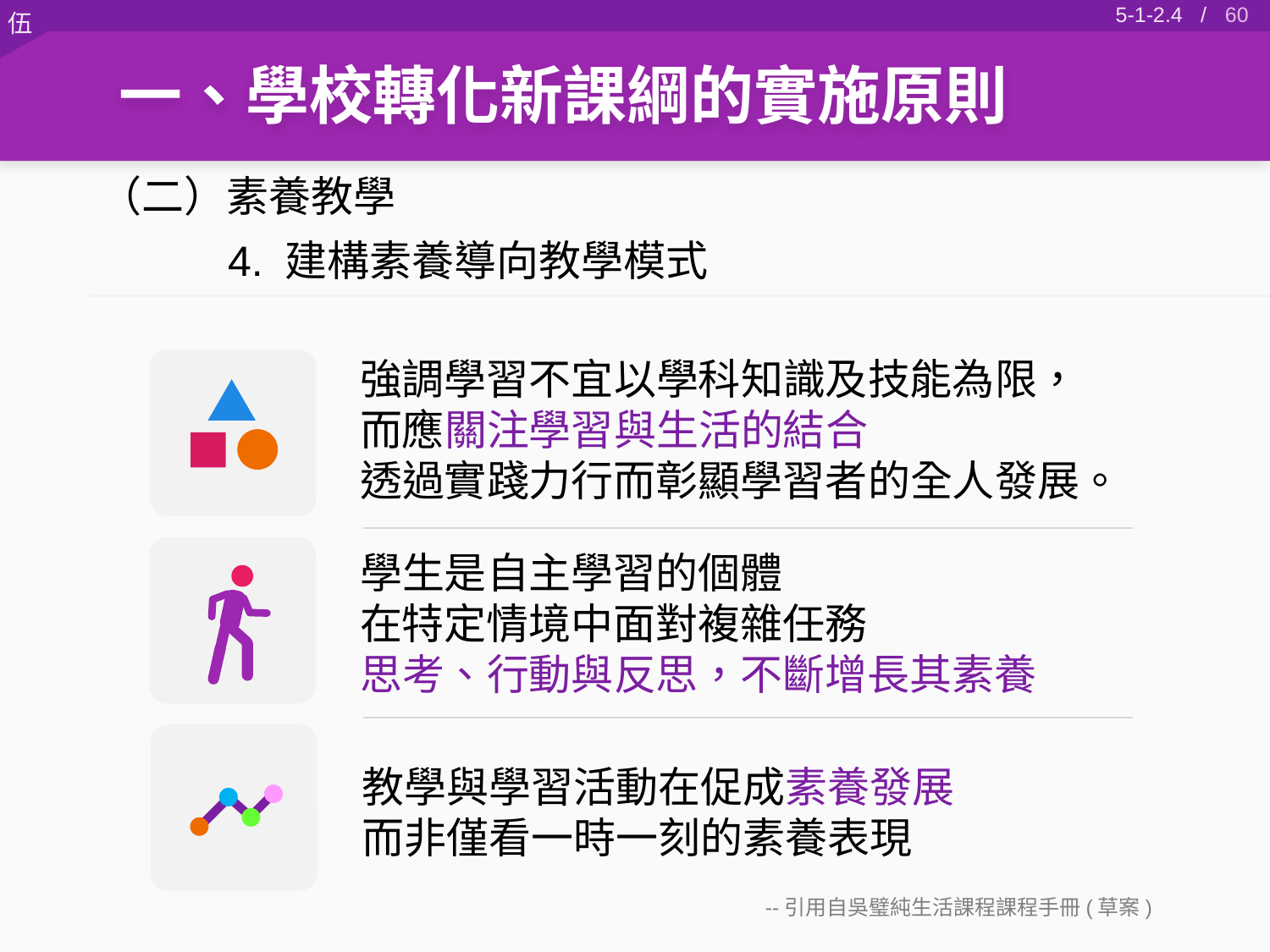

60
5-1-2.4   /
一、學校轉化新課綱的實施原則
（二）素養教學
4. 建構素養導向教學模式
強調學習不宜以學科知識及技能為限，
而應關注學習與生活的結合
透過實踐力行而彰顯學習者的全人發展。

學生是自主學習的個體
在特定情境中面對複雜任務
思考、行動與反思，不斷增長其素養

教學與學習活動在促成素養發展
而非僅看一時一刻的素養表現
--引用自吳璧純生活課程課程手冊(草案)